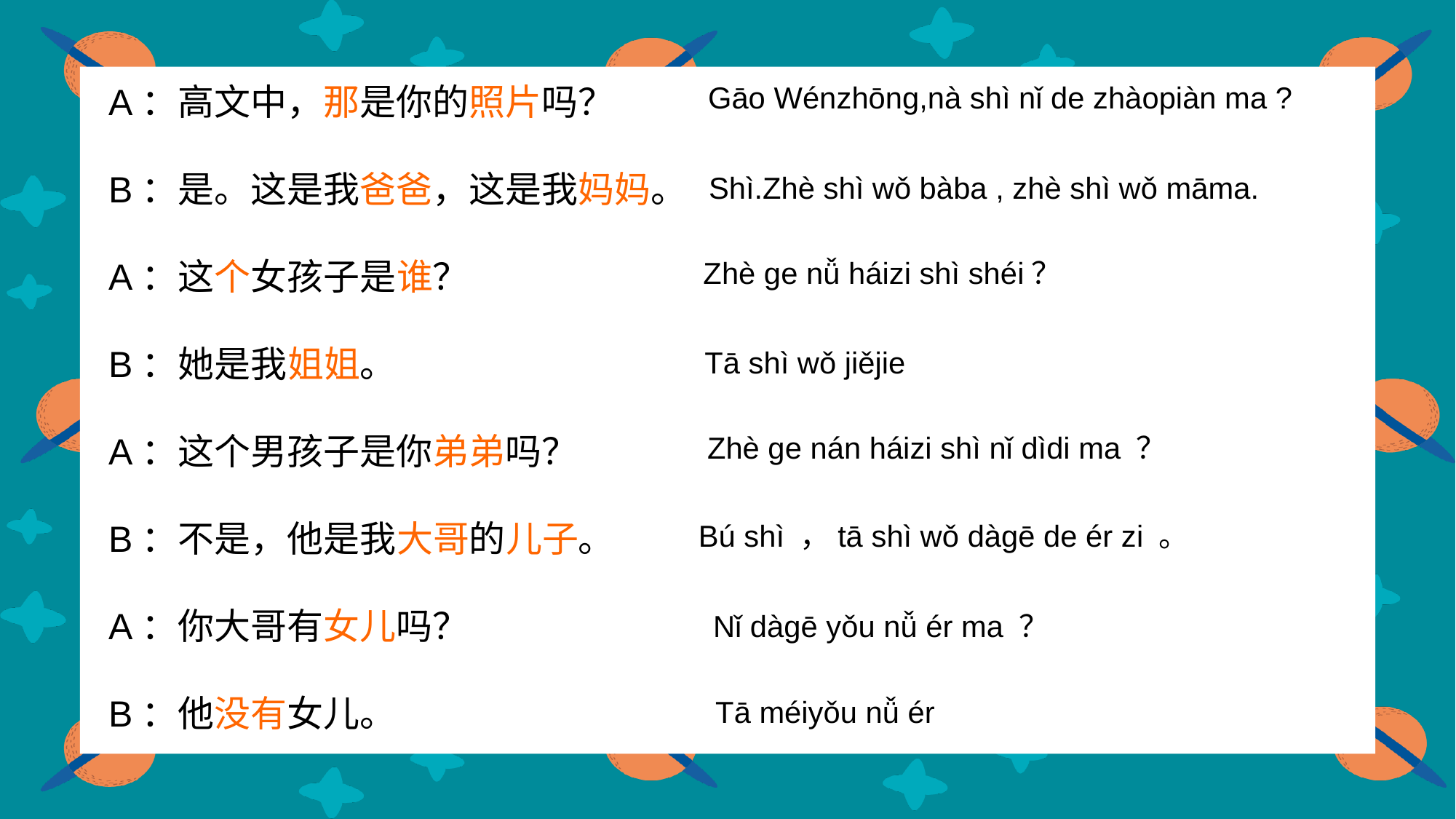

Gāo Wénzhōng,nà shì nǐ de zhàopiàn ma ?
A：高文中，那是你的照片吗？

B：是。这是我爸爸，这是我妈妈。

A：这个女孩子是谁？

B：她是我姐姐。

A：这个男孩子是你弟弟吗？

B：不是，他是我大哥的儿子。

A：你大哥有女儿吗？

B：他没有女儿。
Shì.Zhè shì wǒ bàba , zhè shì wǒ māma.
Zhè ge nǚ háizi shì shéi？
Tā shì wǒ jiějie
Zhè ge nán háizi shì nǐ dìdi ma ？
Bú shì ，tā shì wǒ dàgē de ér zi 。
Nǐ dàgē yǒu nǚ ér ma ？
Tā méiyǒu nǚ ér